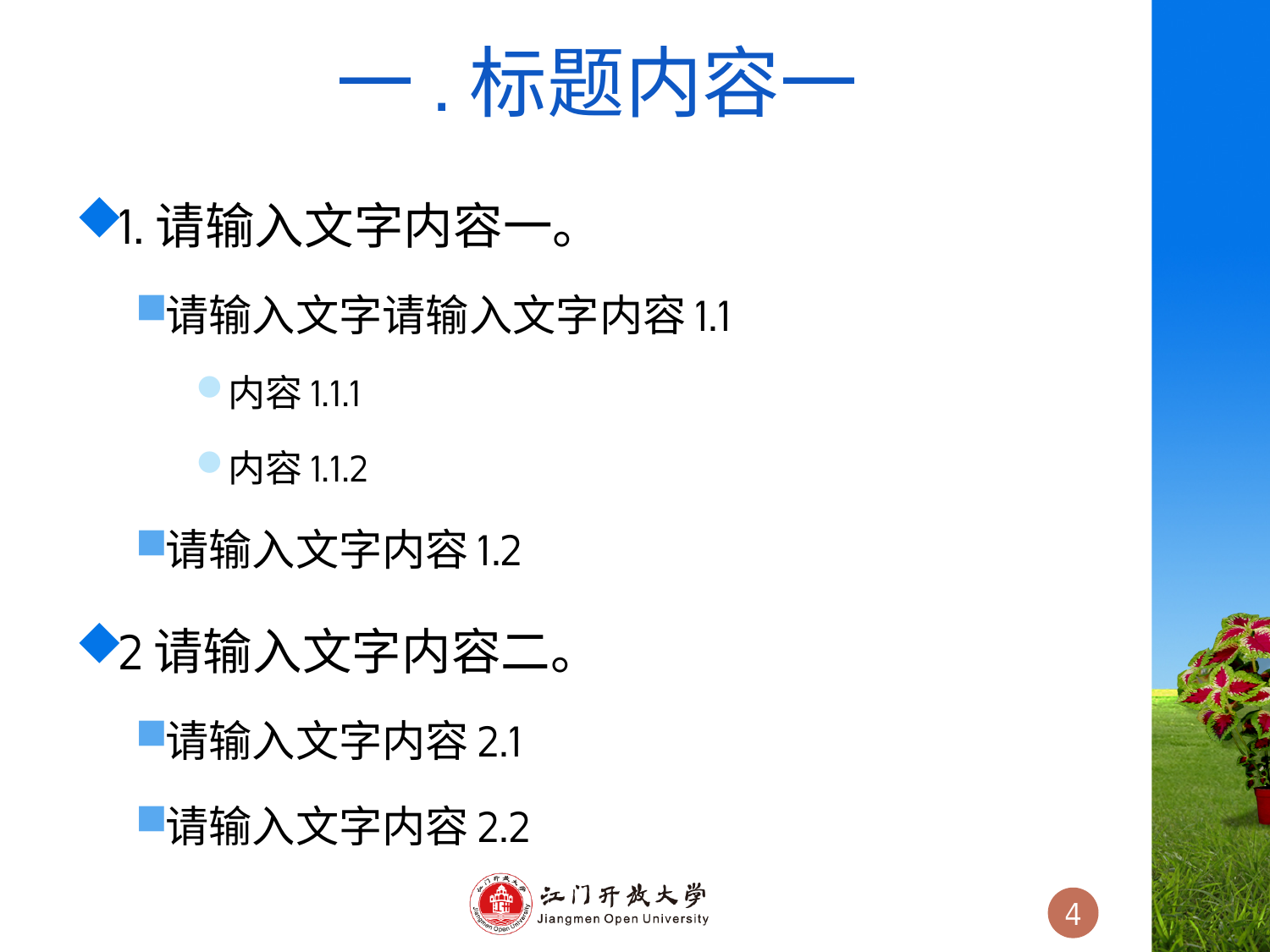

# 一.标题内容一
1.请输入文字内容一。
请输入文字请输入文字内容1.1
内容1.1.1
内容1.1.2
请输入文字内容1.2
2请输入文字内容二。
请输入文字内容2.1
请输入文字内容2.2
4